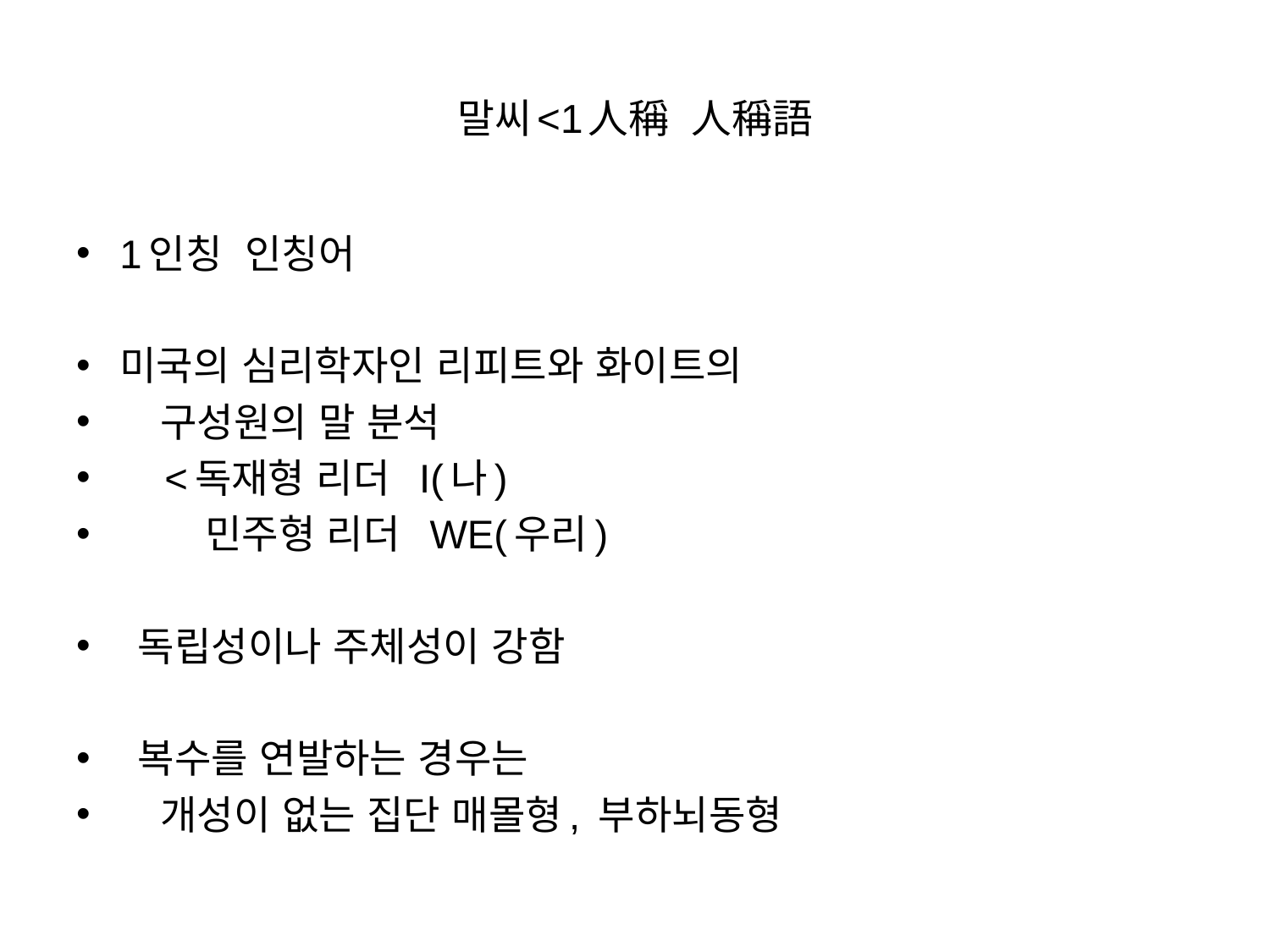

# 말씨<1人稱  人稱語
1인칭  인칭어

미국의 심리학자인 리피트와 화이트의
   구성원의 말 분석
    <독재형 리더  I(나)
       민주형 리더  WE(우리)

 독립성이나 주체성이 강함

 복수를 연발하는 경우는
   개성이 없는 집단 매몰형, 부하뇌동형